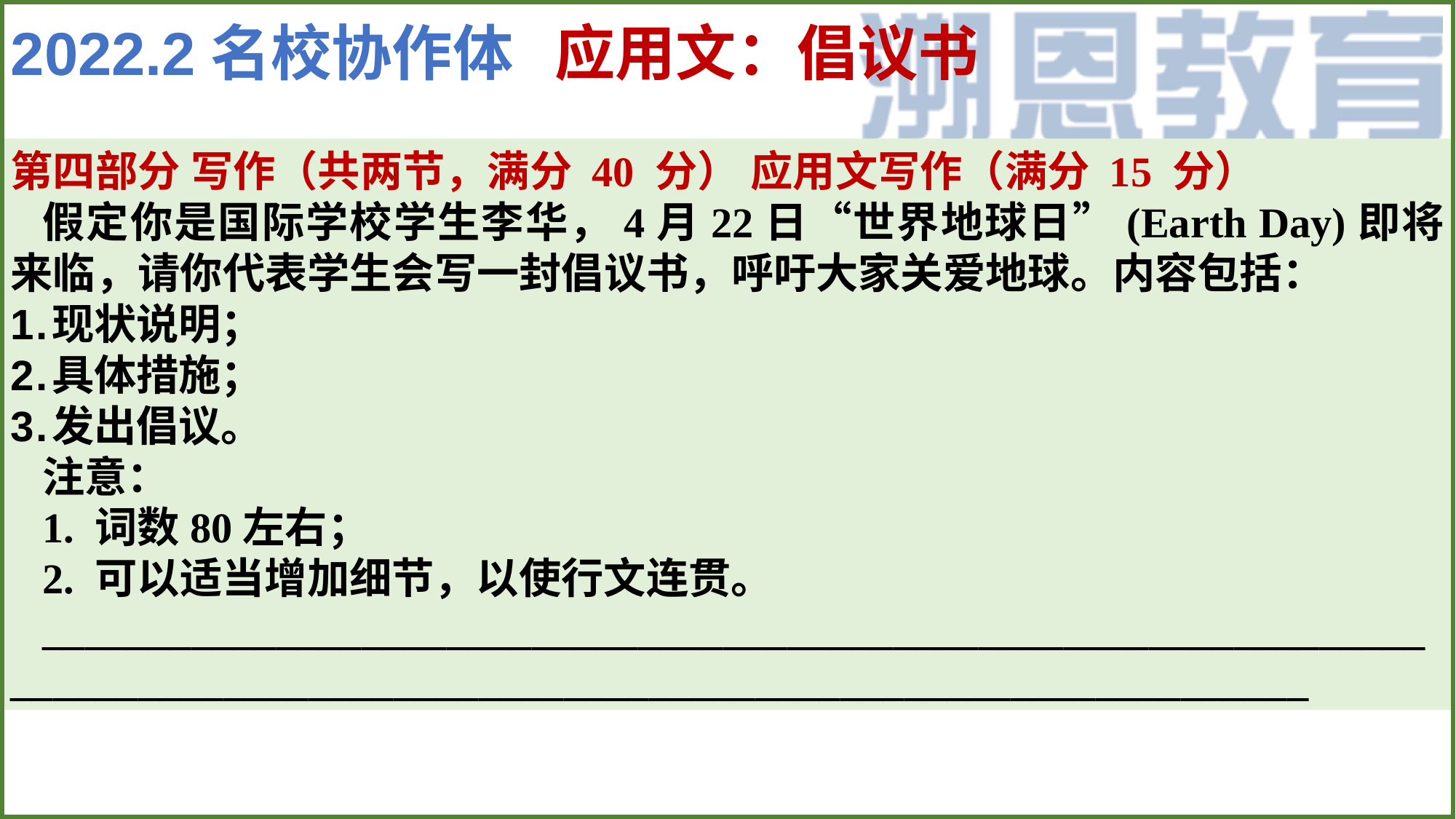

2022.2名校协作体   应用文：倡议书
第四部分 写作（共两节，满分 40 分） 应用文写作（满分 15 分）
假定你是国际学校学生李华，4月22日“世界地球日”(Earth Day)即将来临，请你代表学生会写一封倡议书，呼吁大家关爱地球。内容包括：
现状说明；
具体措施；
发出倡议。
注意：
1. 词数80左右；
2. 可以适当增加细节，以使行文连贯。
______________________________________________________________________________________________________________________________